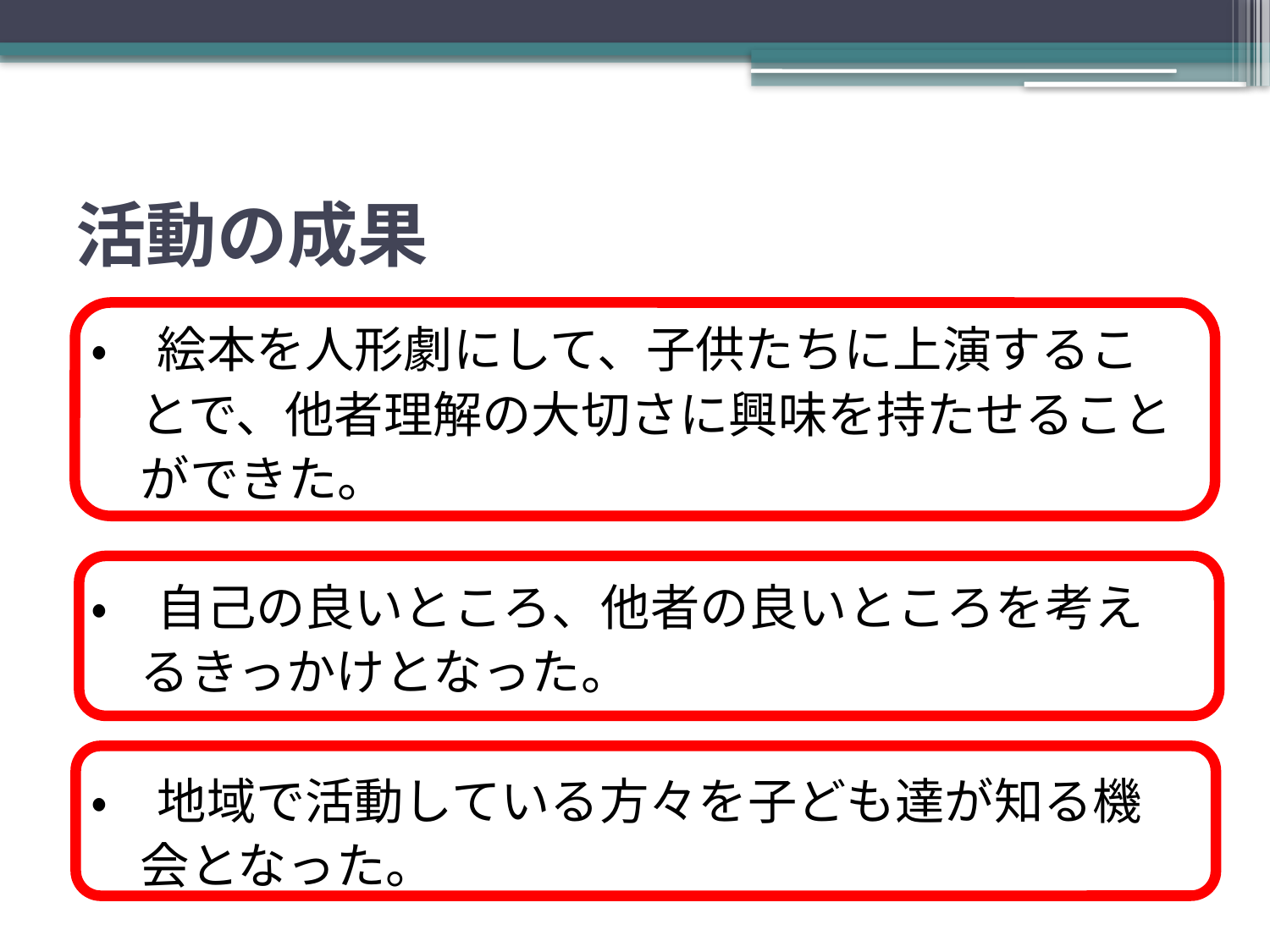

# 活動の成果

・　絵本を人形劇にして、子供たちに上演するこ
　とで、他者理解の大切さに興味を持たせること
　ができた。

・　自己の良いところ、他者の良いところを考え
　るきっかけとなった。

・　地域で活動している方々を子ども達が知る機
　会となった。